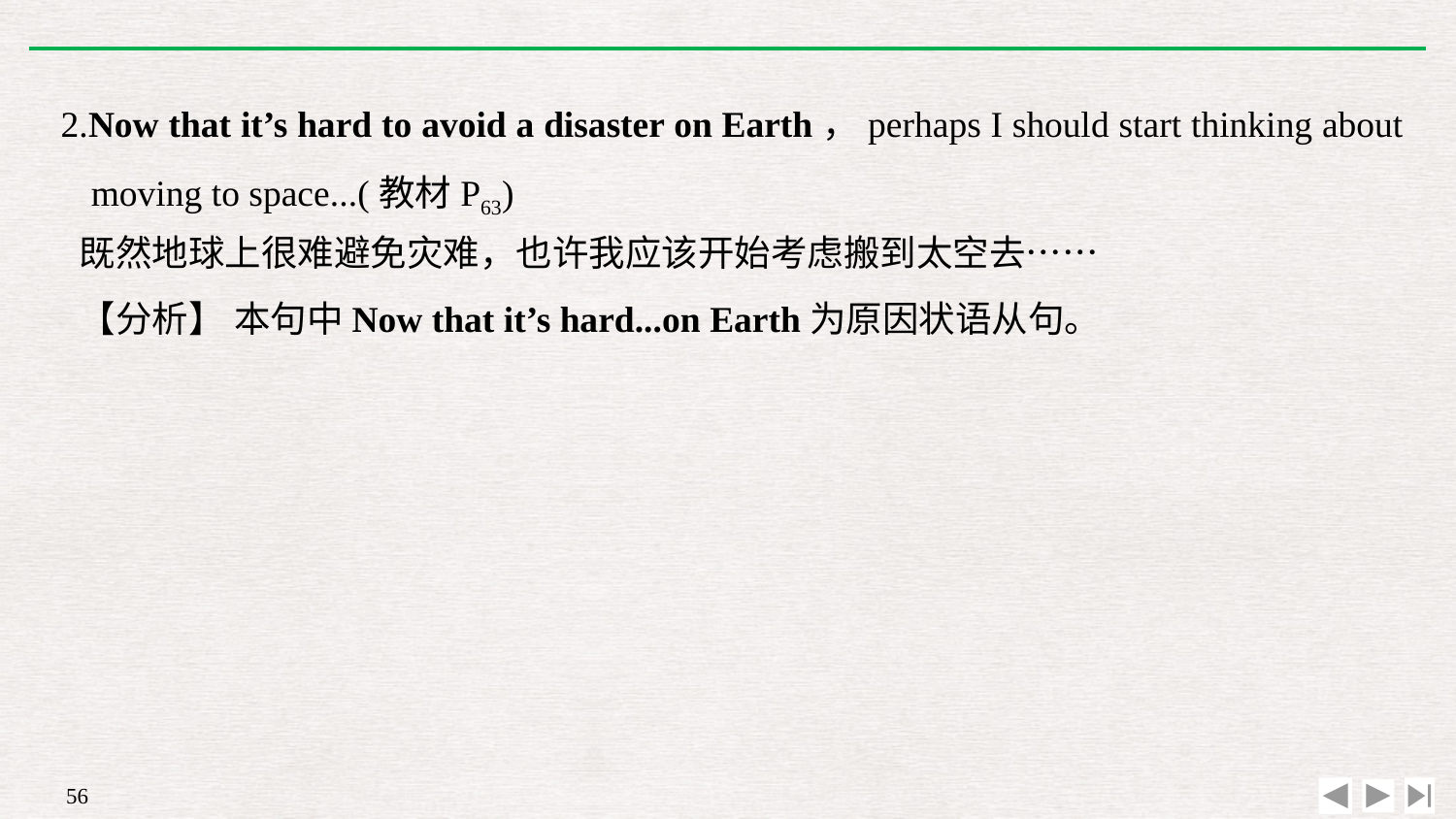

2.Now that it’s hard to avoid a disaster on Earth，perhaps I should start thinking about moving to space...(教材P63)
既然地球上很难避免灾难，也许我应该开始考虑搬到太空去……
【分析】 本句中Now that it’s hard...on Earth为原因状语从句。